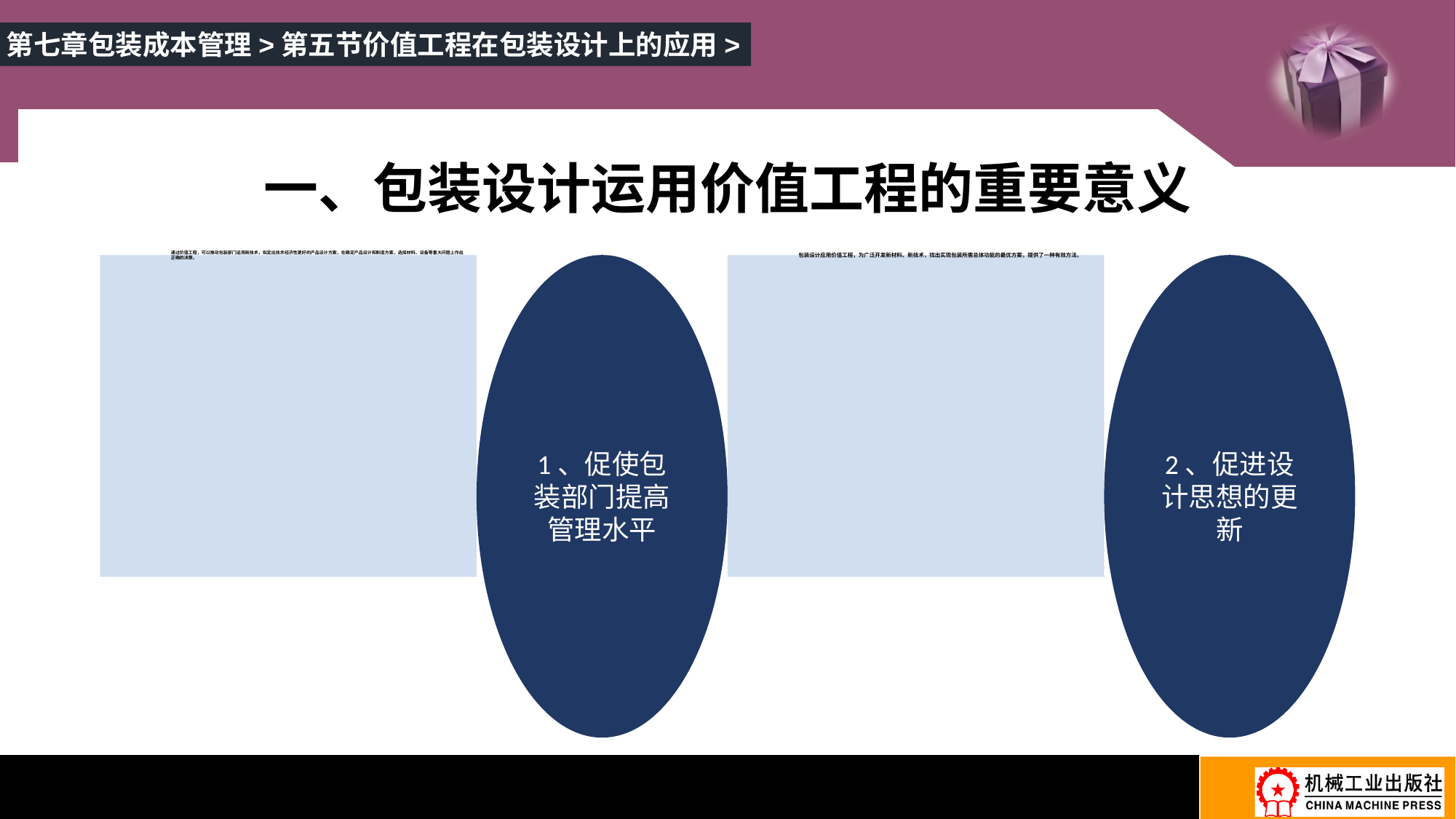

第七章包装成本管理>第五节价值工程在包装设计上的应用>
# 一、包装设计运用价值工程的重要意义
1、促使包装部门提高管理水平
通过价值工程，可以推动包装部门运用新技术，拟定出技术经济性更好的产品设计方案，在确定产品设计和制造方案，选择材料、设备等重大问题上作出正确的决策。
2、促进设计思想的更新
包装设计应用价值工程，为广泛开发新材料、新技术，找出实现包装所需总体功能的最优方案，提供了一种有效方法。